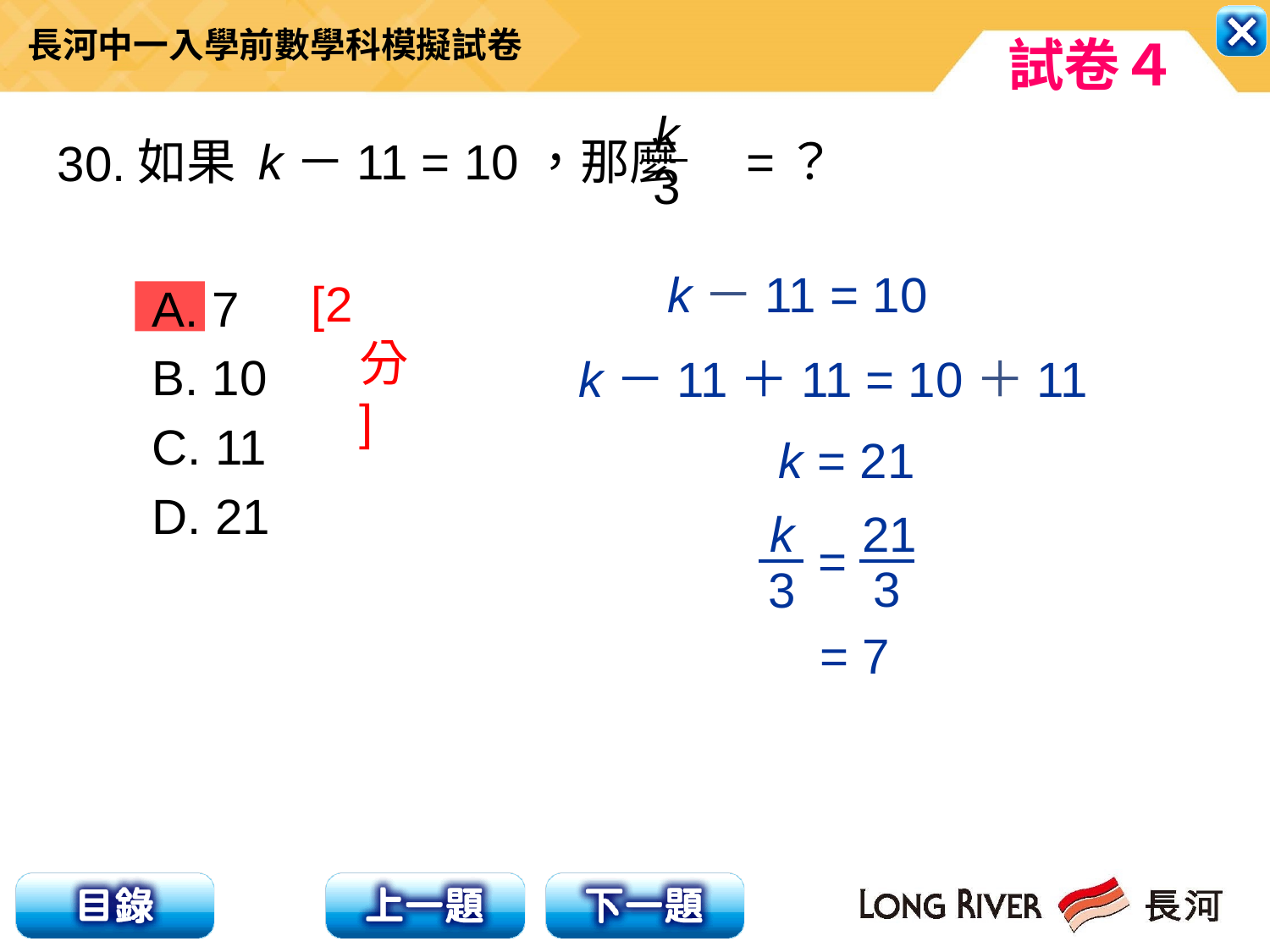

k
3
如果 k－11 = 10，那麼     =？
30.
k－11 = 10
[2分]
A. 7
B. 10
C. 11
D. 21

k－11＋11 = 10＋11
k = 21
k
3
21
3
=
= 7